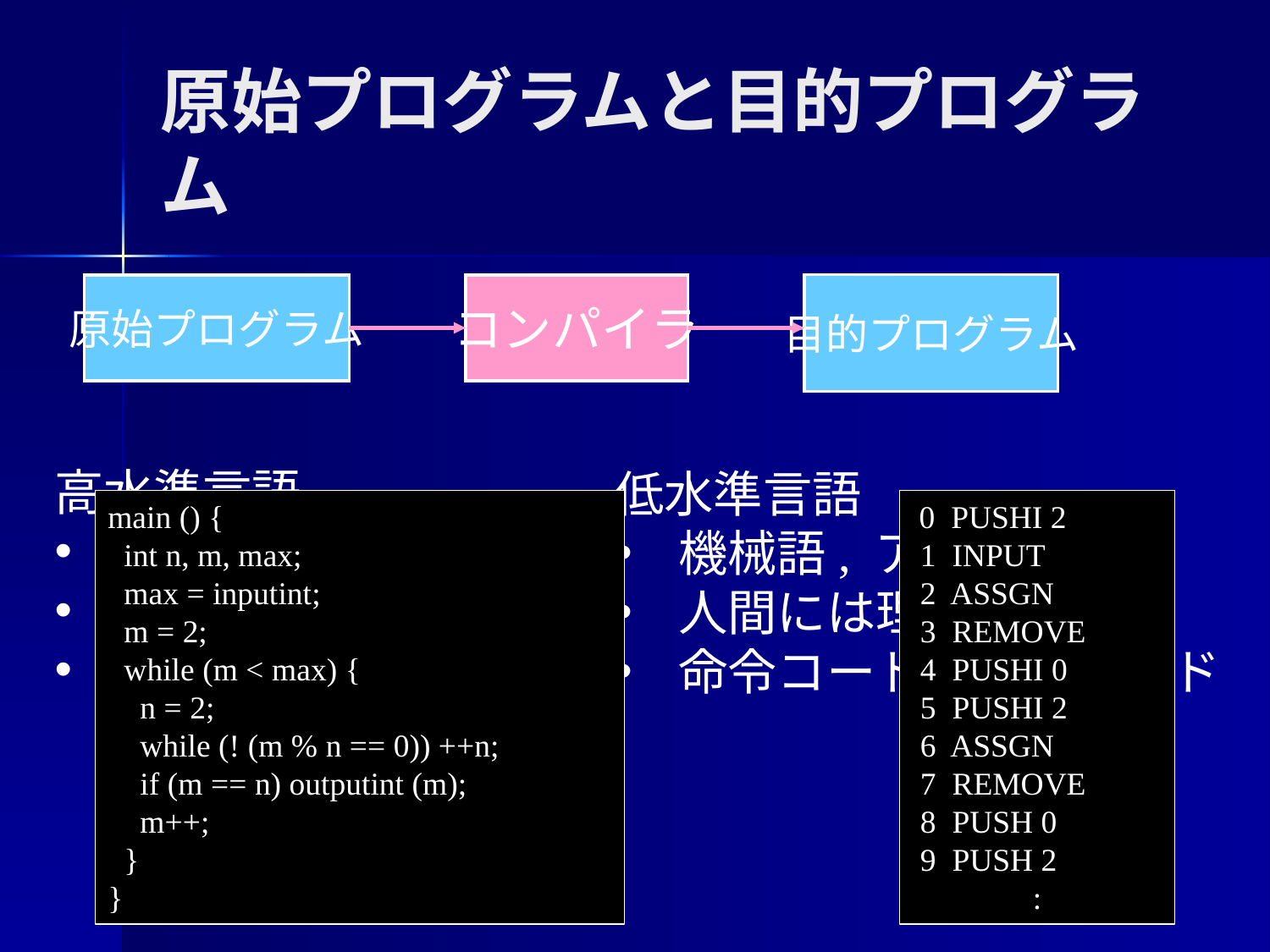

# 原始プログラムと目的プログラム
原始プログラム
コンパイラ

目的プログラム

高水準言語
Java, C等
人間が読み書き可能
複合文、入れ子構造
低水準言語
機械語, アセンブラ等
人間には理解が難しい
命令コードとオペランド
main () {
  int n, m, max;
  max = inputint;
  m = 2;
  while (m < max) {
    n = 2;
    while (! (m % n == 0)) ++n;
    if (m == n) outputint (m);
    m++;
  }
}
 0  PUSHI 2
 1  INPUT
 2  ASSGN
 3  REMOVE
 4  PUSHI 0
 5  PUSHI 2
 6  ASSGN
 7  REMOVE
 8  PUSH 0
 9  PUSH 2
               :